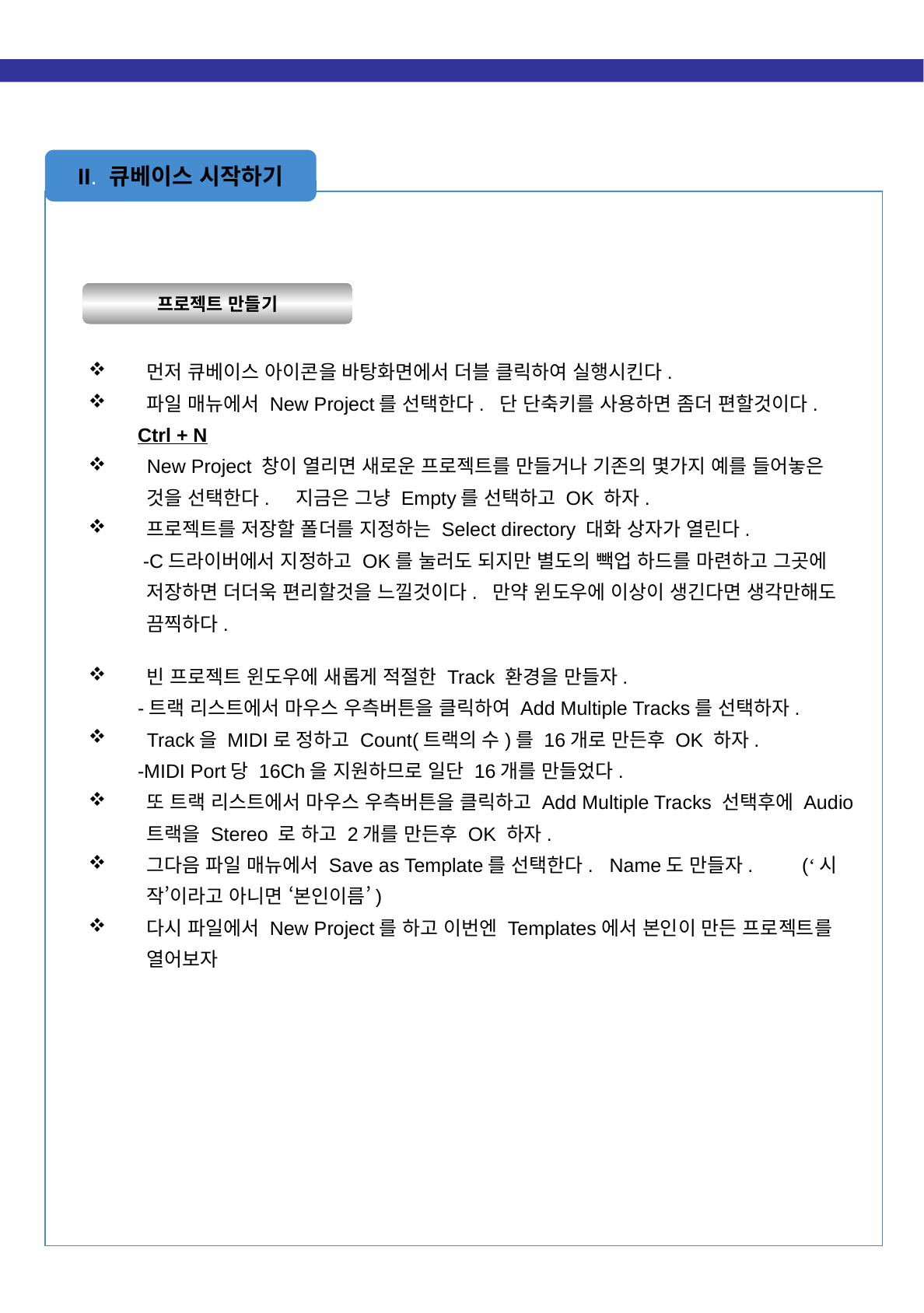

II. 큐베이스 시작하기

프로젝트 만들기
먼저 큐베이스 아이콘을 바탕화면에서 더블 클릭하여 실행시킨다.
파일 매뉴에서 New Project를 선택한다.  단 단축키를 사용하면 좀더 편할것이다.
         Ctrl + N
New Project 창이 열리면 새로운 프로젝트를 만들거나 기존의 몇가지 예를 들어놓은 것을 선택한다.    지금은 그냥 Empty를 선택하고 OK 하자.
프로젝트를 저장할 폴더를 지정하는 Select directory 대화 상자가 열린다.
          -C드라이버에서 지정하고 OK를 눌러도 되지만 별도의 빽업 하드를 마련하고 그곳에 저장하면 더더욱 편리할것을 느낄것이다.  만약 윈도우에 이상이 생긴다면 생각만해도 끔찍하다.
빈 프로젝트 윈도우에 새롭게 적절한 Track 환경을 만들자.
         -트랙 리스트에서 마우스 우측버튼을 클릭하여 Add Multiple Tracks를 선택하자.
Track을 MIDI로 정하고 Count(트랙의 수)를 16개로 만든후 OK 하자.
         -MIDI Port당 16Ch을 지원하므로 일단 16개를 만들었다.
또 트랙 리스트에서 마우스 우측버튼을 클릭하고 Add Multiple Tracks 선택후에 Audio 트랙을 Stereo 로 하고 2개를 만든후 OK 하자.
그다음 파일 매뉴에서 Save as Template를 선택한다.   Name도 만들자.         (‘시작’이라고 아니면 ‘본인이름’)
다시 파일에서 New Project를 하고 이번엔 Templates에서 본인이 만든 프로젝트를 열어보자